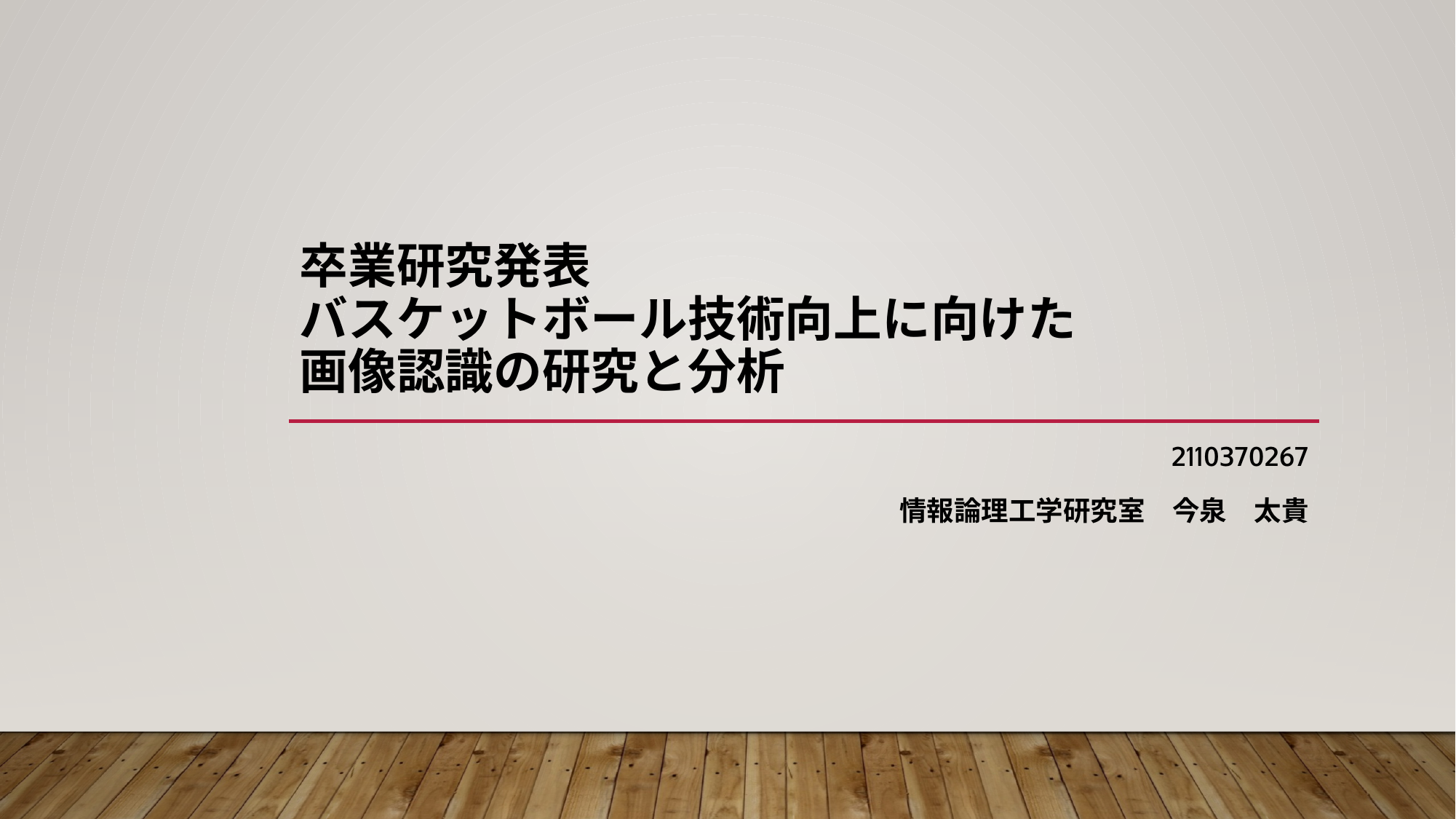

# 卒業研究発表 バスケットボール技術向上に向けた 画像認識の研究と分析
2110370267
情報論理工学研究室　今泉　太貴